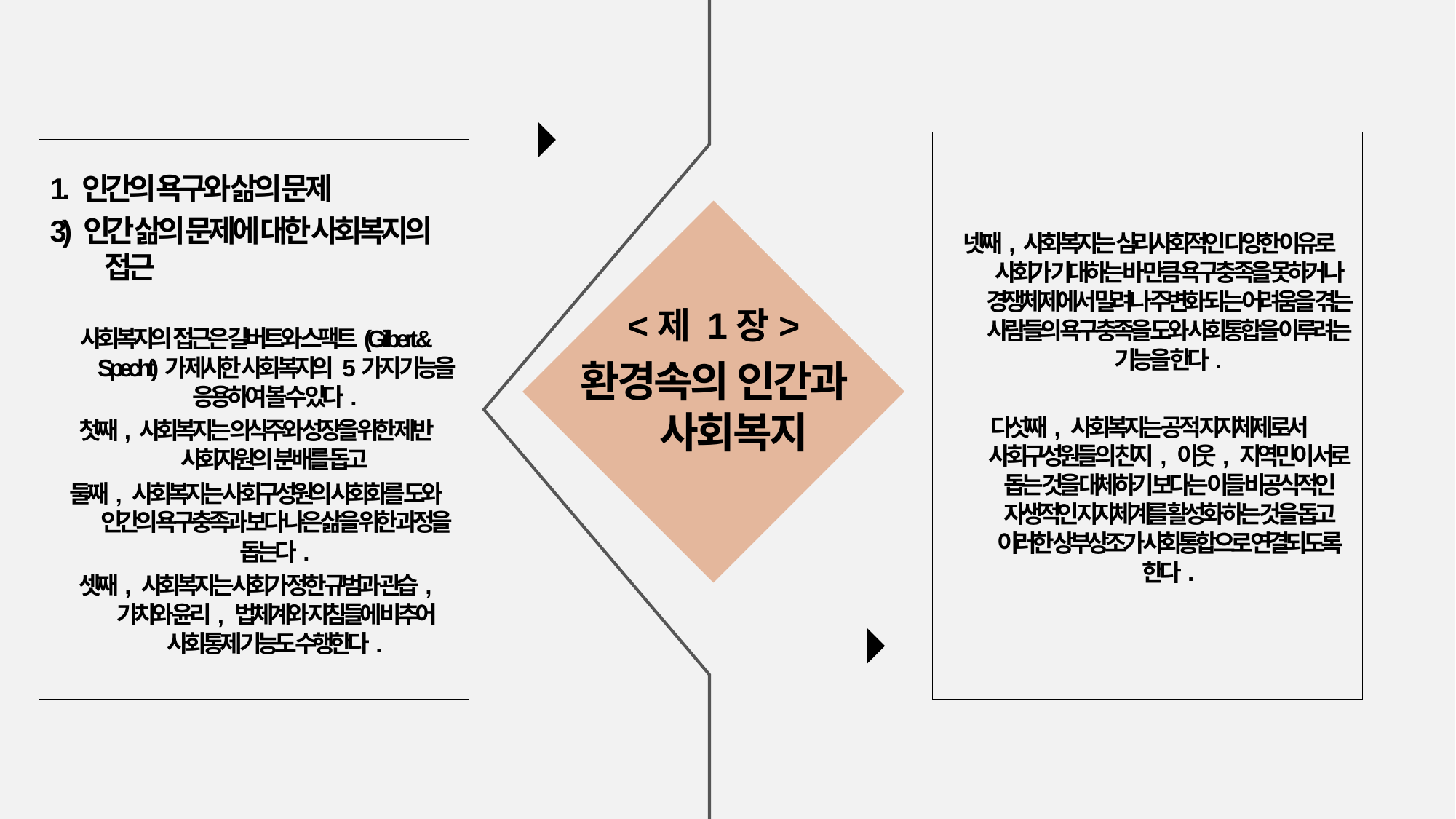

넷째, 사회복지는  심리사회적인 다양한 이유로 사회가 기대하는 바 만큼 욕구충족을 못하거나 경쟁체제에서 밀려나 주변화 되는 어려움을 겪는 사람들의 욕구충족을 도와 사회통합을 이루려는 기능을 한다.

다섯째,  사회복지는 공적 지지체제로서 사회구성원들의 친지,  이웃,  지역민이 서로 돕는 것을 대체하기 보다는 이들 비공식적인 자생적인 지지체계를 활성화 하는 것을 돕고 이러한 상부상조가 사회통합으로 연결되도록 한다.

1. 인간의 욕구와 삶의 문제
3) 인간 삶의 문제에 대한 사회복지의 접근

사회복지의  접근은 길버트와 스팩트(Gilbert & Specht)가 제시한  사회복지의 5가지 기능을 응용하여 볼 수 있다.
첫째, 사회복지는 의식주와 성장을 위한 제반 사회자원의  분배를 돕고
둘째,  사회복지는 사회구성원의 사회화를 도와 인간의 욕구충족과 보다 나은 삶을 위한 과정을 돕는다.
셋째,  사회복지는 사회가 정한 규범과 관습,  가치와 윤리,  법체계와 지침들에 비추어 사회통제 기능도 수행한다.

<제 1장>
환경속의 인간과 사회복지

START